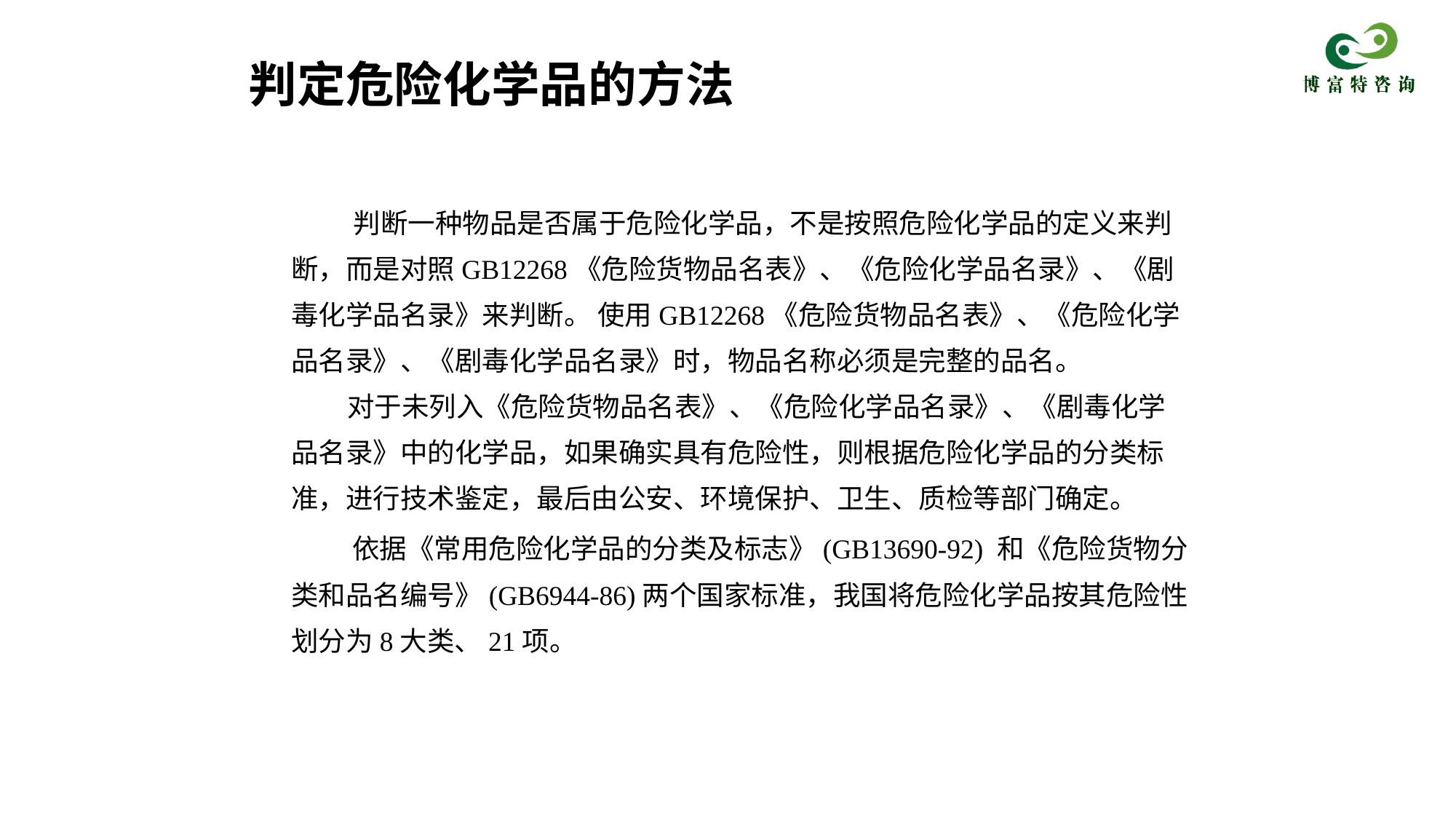

# 判定危险化学品的方法
         判断一种物品是否属于危险化学品，不是按照危险化学品的定义来判断，而是对照GB12268《危险货物品名表》、《危险化学品名录》、《剧毒化学品名录》来判断。 使用GB12268《危险货物品名表》、《危险化学品名录》、《剧毒化学品名录》时，物品名称必须是完整的品名。
        对于未列入《危险货物品名表》、《危险化学品名录》、《剧毒化学品名录》中的化学品，如果确实具有危险性，则根据危险化学品的分类标准，进行技术鉴定，最后由公安、环境保护、卫生、质检等部门确定。
        依据《常用危险化学品的分类及标志》(GB13690-92) 和《危险货物分类和品名编号》(GB6944-86)两个国家标准，我国将危险化学品按其危险性划分为8大类、21项。